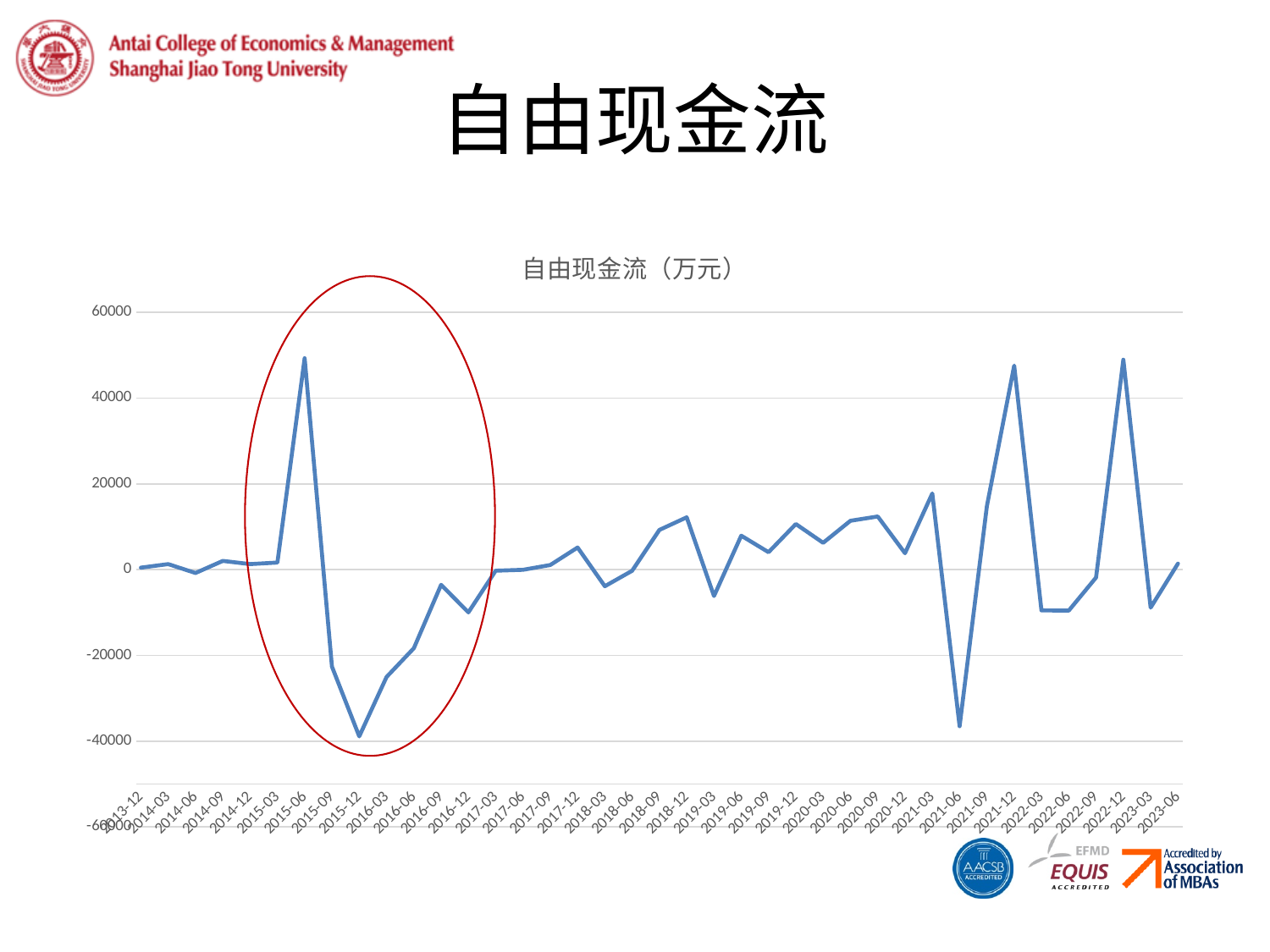

# 自由现金流

### Chart:

| Category | 自由现金流（万元） |
|---|---|
| 41609 | 446.78 |
| 41699 | 1265.91 |
| 41791 | -809.27 |
| 41883 | 2020.3 |
| 41974 | 1274.52 |
| 42064 | 1632.41 |
| 42156 | 49288.17 |
| 42248 | -22624.18 |
| 42339 | -38895.9 |
| 42430 | -25047.550000000003 |
| 42522 | -18345.47 |
| 42614 | -3551.58 |
| 42705 | -9980.07 |
| 42795 | -266.02999999999975 |
| 42887 | -59.25999999999976 |
| 42979 | 1060.3999999999996 |
| 43070 | 5138.719999999999 |
| 43160 | -3897.43 |
| 43252 | -275.6899999999996 |
| 43344 | 9246.98 |
| 43435 | 12184.16 |
| 43525 | -6178.200000000001 |
| 43617 | 7917.139999999999 |
| 43709 | 4048.41 |
| 43800 | 10623.779999999999 |
| 43891 | 6235.7 |
| 43983 | 11387.369999999999 |
| 44075 | 12389.179999999998 |
| 44166 | 3807.1899999999987 |
| 44256 | 17752.6 |
| 44348 | -36523.71 |
| 44440 | 14805.66 |
| 44531 | 47566.14 |
| 44621 | -9523.76 |
| 44713 | -9580.050000000001 |
| 44805 | -1860.75 |
| 44896 | 48933.47 |
| 44986 | -8882.189999999999 |
| 45078 | 1387.0099999999984 |